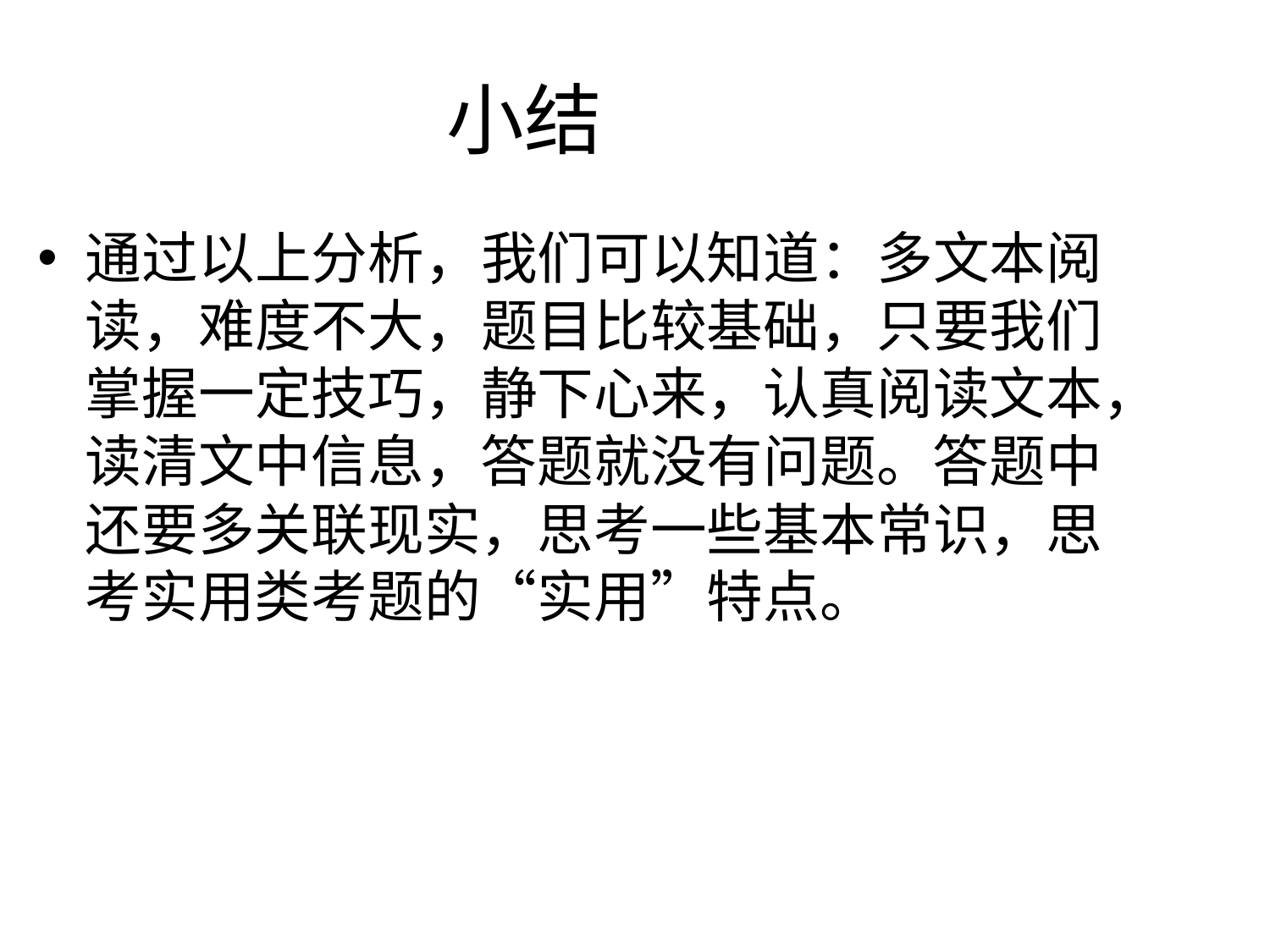

# 小结
通过以上分析，我们可以知道：多文本阅读，难度不大，题目比较基础，只要我们掌握一定技巧，静下心来，认真阅读文本，读清文中信息，答题就没有问题。答题中还要多关联现实，思考一些基本常识，思考实用类考题的“实用”特点。